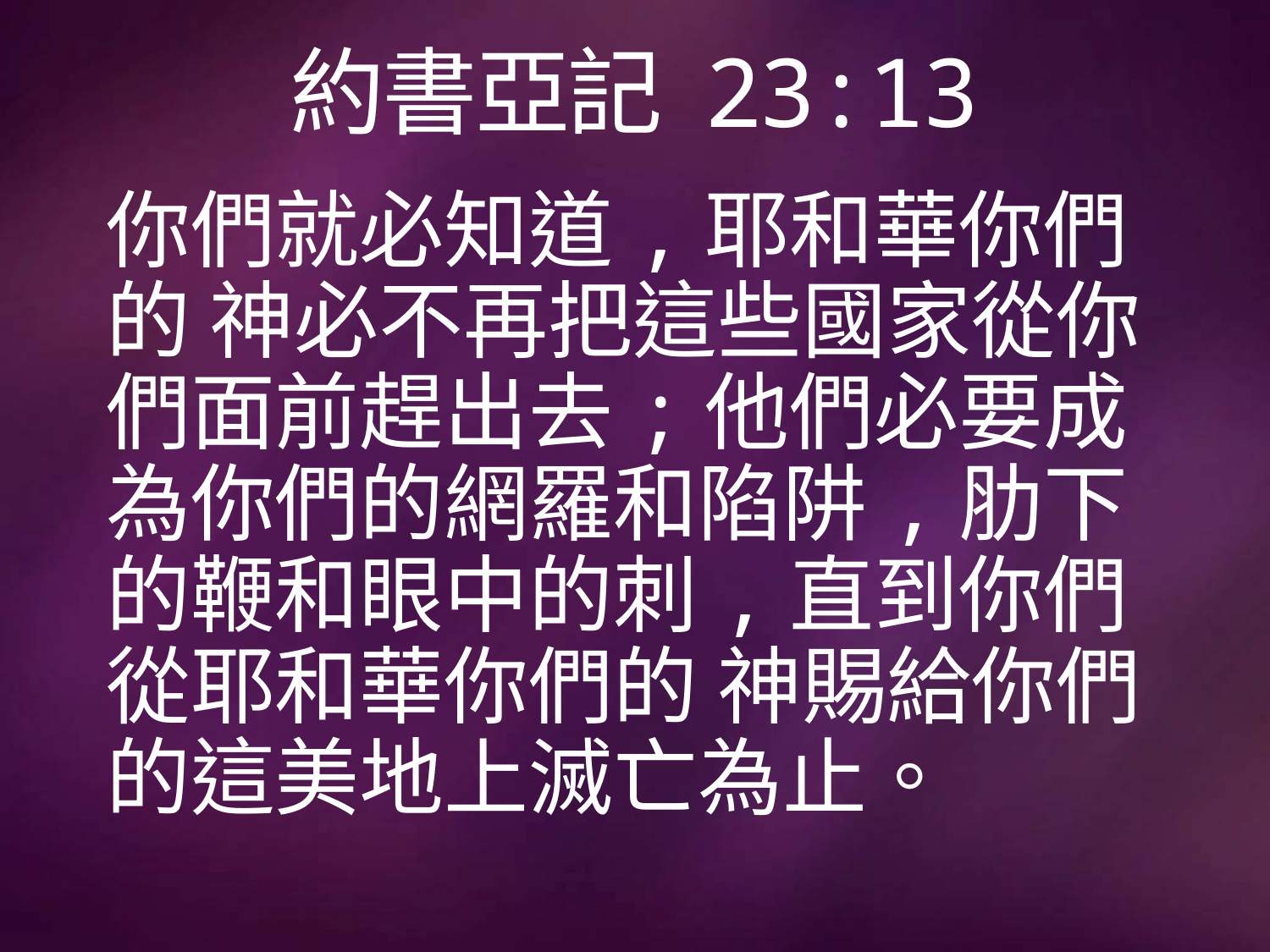

# 約書亞記 23:13
你們就必知道,耶和華你們的 神必不再把這些國家從你們面前趕出去;他們必要成為你們的網羅和陷阱,肋下的鞭和眼中的刺,直到你們從耶和華你們的 神賜給你們的這美地上滅亡為止。